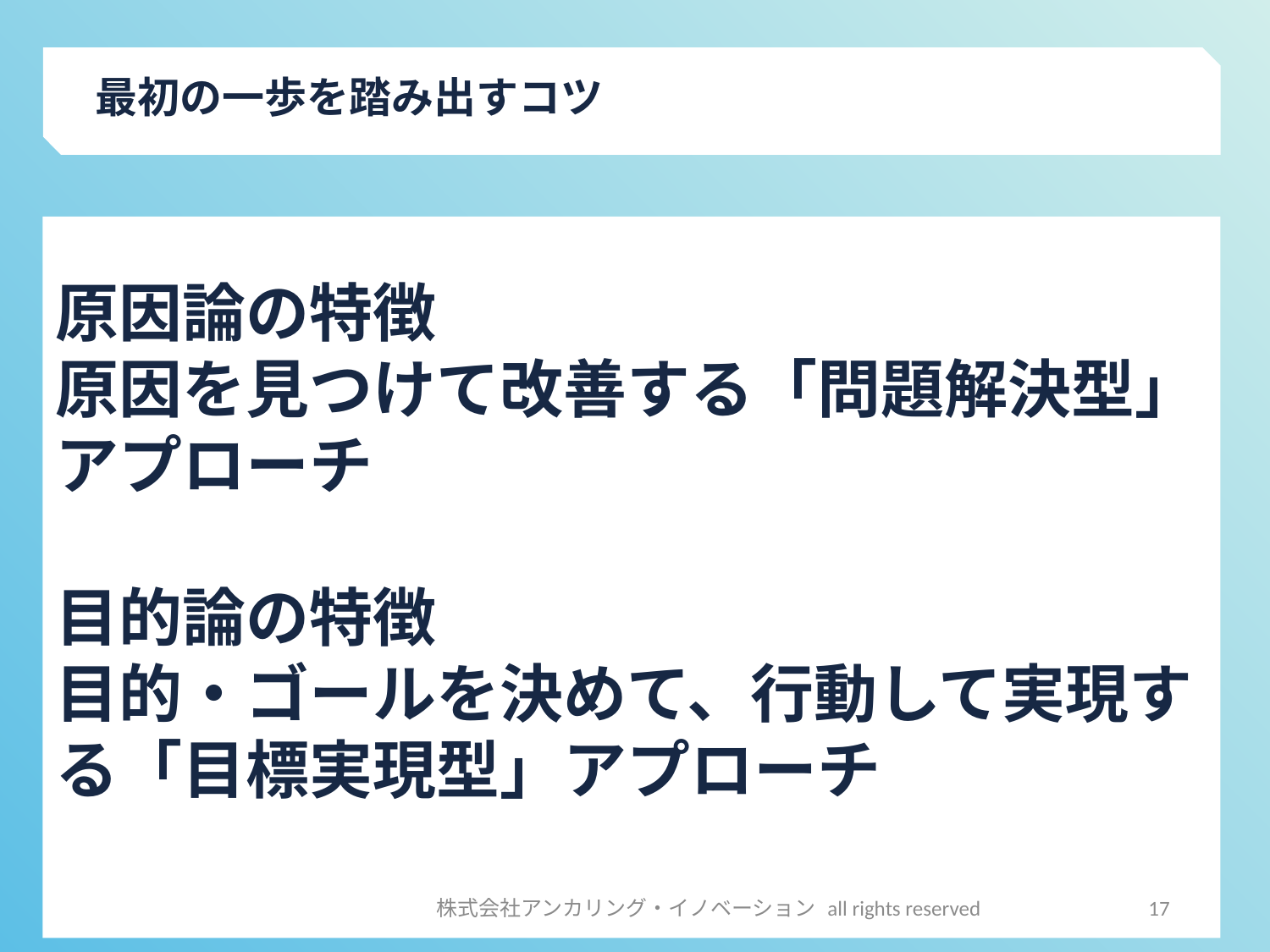

最初の一歩を踏み出すコツ

原因論の特徴
原因を見つけて改善する「問題解決型」アプローチ

目的論の特徴
目的・ゴールを決めて、行動して実現する「目標実現型」アプローチ

株式会社アンカリング・イノベーション all rights reserved
17